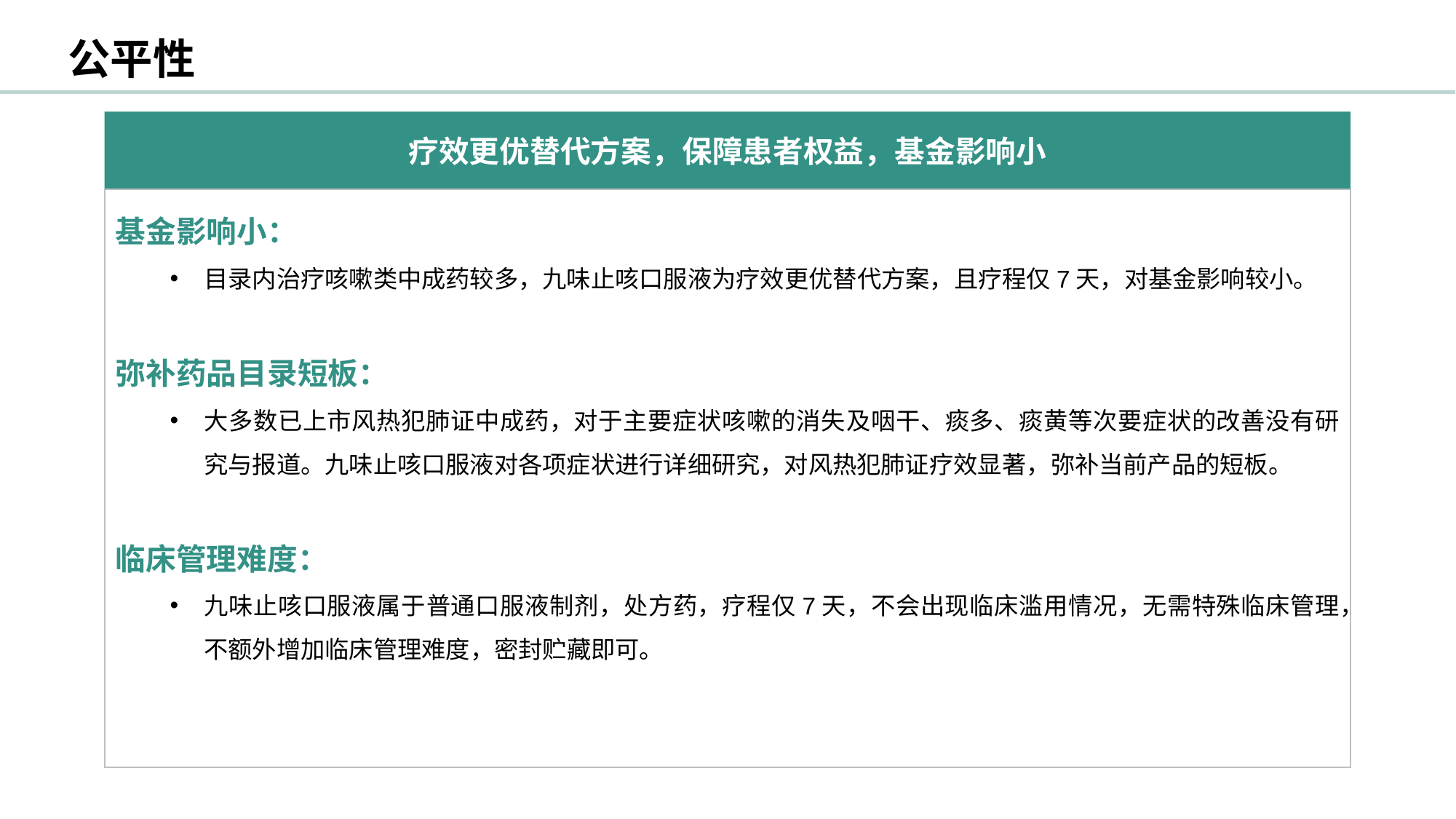

公平性
疗效更优替代方案，保障患者权益，基金影响小
基金影响小：
目录内治疗咳嗽类中成药较多，九味止咳口服液为疗效更优替代方案，且疗程仅7天，对基金影响较小。

弥补药品目录短板：
大多数已上市风热犯肺证中成药，对于主要症状咳嗽的消失及咽干、痰多、痰黄等次要症状的改善没有研究与报道。九味止咳口服液对各项症状进行详细研究，对风热犯肺证疗效显著，弥补当前产品的短板。

临床管理难度：
九味止咳口服液属于普通口服液制剂，处方药，疗程仅7天，不会出现临床滥用情况，无需特殊临床管理，不额外增加临床管理难度，密封贮藏即可。